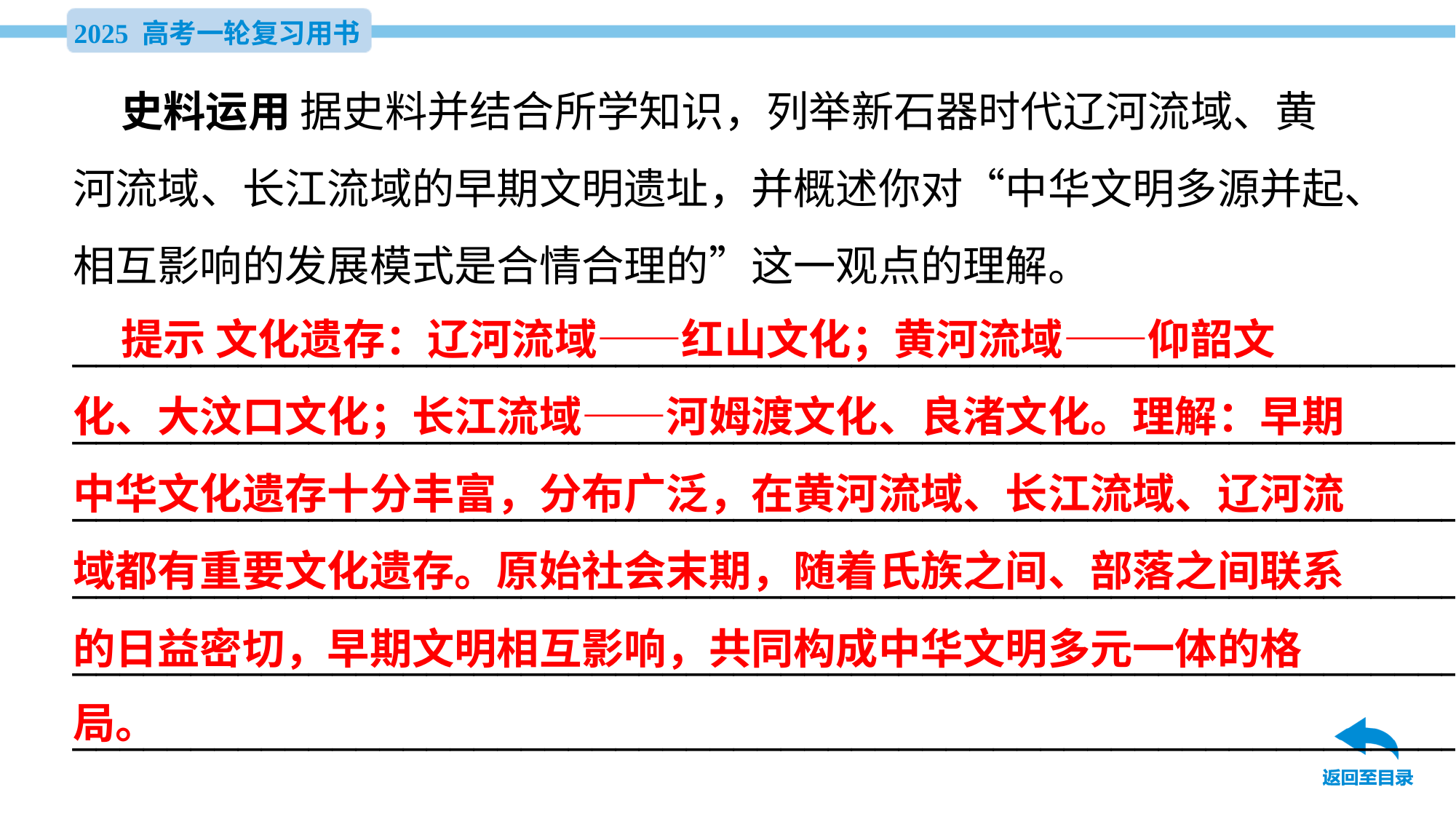

史料运用 据史料并结合所学知识，列举新石器时代辽河流域、黄
河流域、长江流域的早期文明遗址，并概述你对“中华文明多源并起、
相互影响的发展模式是合情合理的”这一观点的理解。
_____________________________________________________________
_____________________________________________________________
_____________________________________________________________
_____________________________________________________________
_____________________________________________________________
_____________________________________________________________
    提示 文化遗存：辽河流域——红山文化；黄河流域——仰韶文
化、大汶口文化；长江流域——河姆渡文化、良渚文化。理解：早期
中华文化遗存十分丰富，分布广泛，在黄河流域、长江流域、辽河流
域都有重要文化遗存。原始社会末期，随着氏族之间、部落之间联系
的日益密切，早期文明相互影响，共同构成中华文明多元一体的格
局。